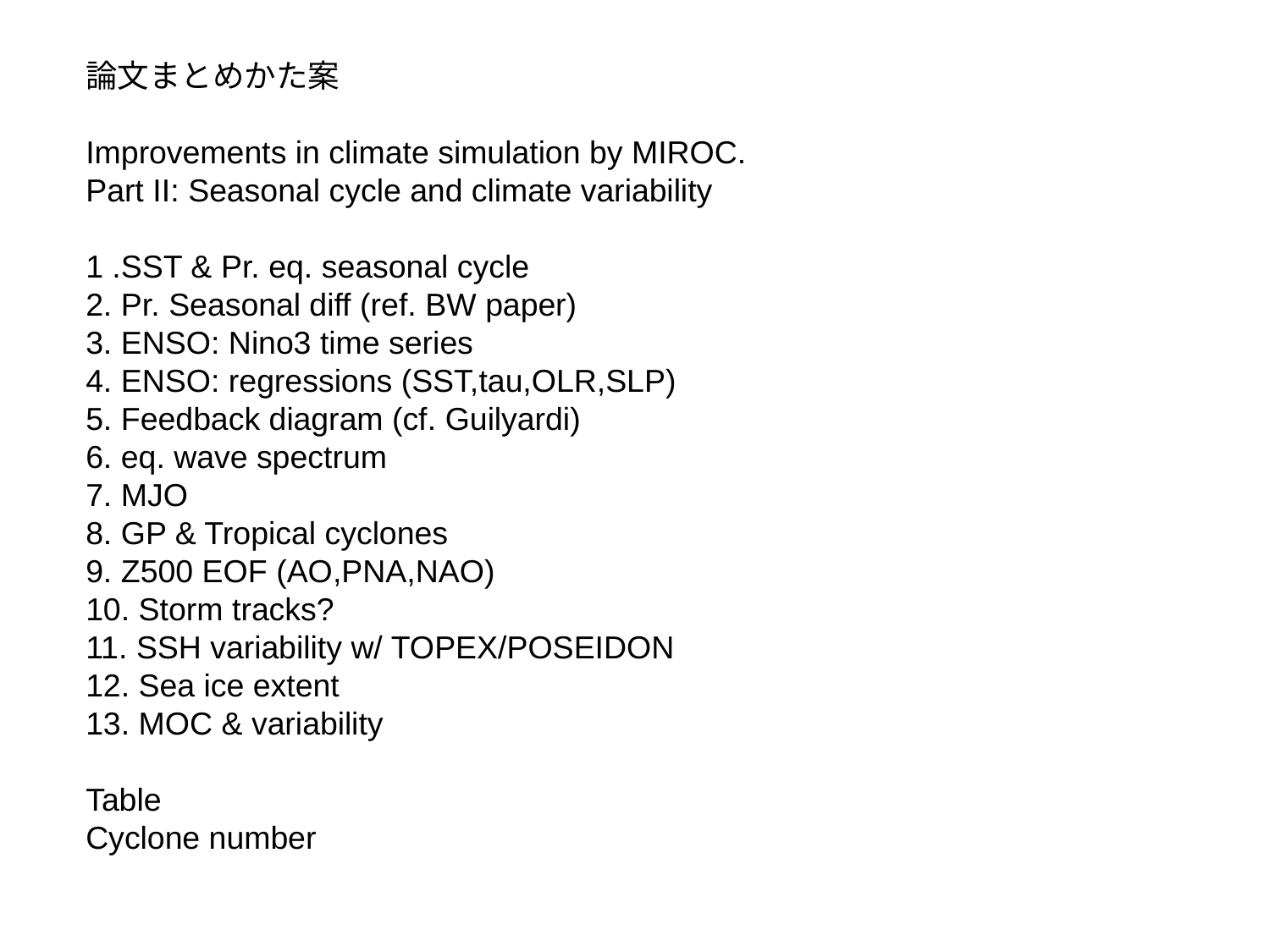

論文まとめかた案

Improvements in climate simulation by MIROC.
Part II: Seasonal cycle and climate variability

1 .SST & Pr. eq. seasonal cycle
2. Pr. Seasonal diff (ref. BW paper)
3. ENSO: Nino3 time series
4. ENSO: regressions (SST,tau,OLR,SLP)
5. Feedback diagram (cf. Guilyardi)
6. eq. wave spectrum
7. MJO
8. GP & Tropical cyclones
9. Z500 EOF (AO,PNA,NAO)
10. Storm tracks?
11. SSH variability w/ TOPEX/POSEIDON
12. Sea ice extent
13. MOC & variability

Table
Cyclone number